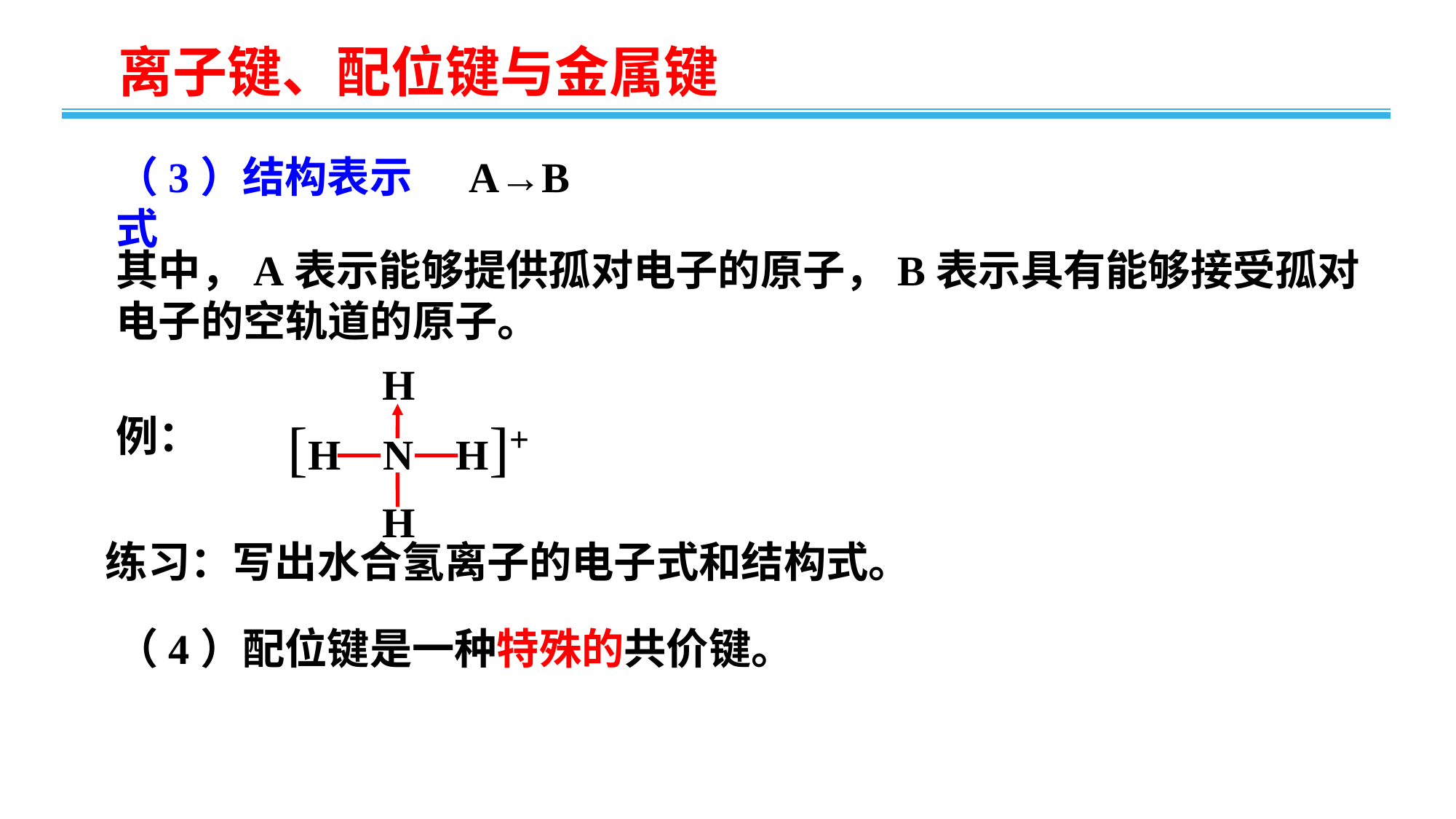

（3）结构表示式
A→B
其中，A表示能够提供孤对电子的原子，B表示具有能够接受孤对电子的空轨道的原子。
H
[H    N    H]+

H
例：
练习：写出水合氢离子的电子式和结构式。
（4）配位键是一种特殊的共价键。